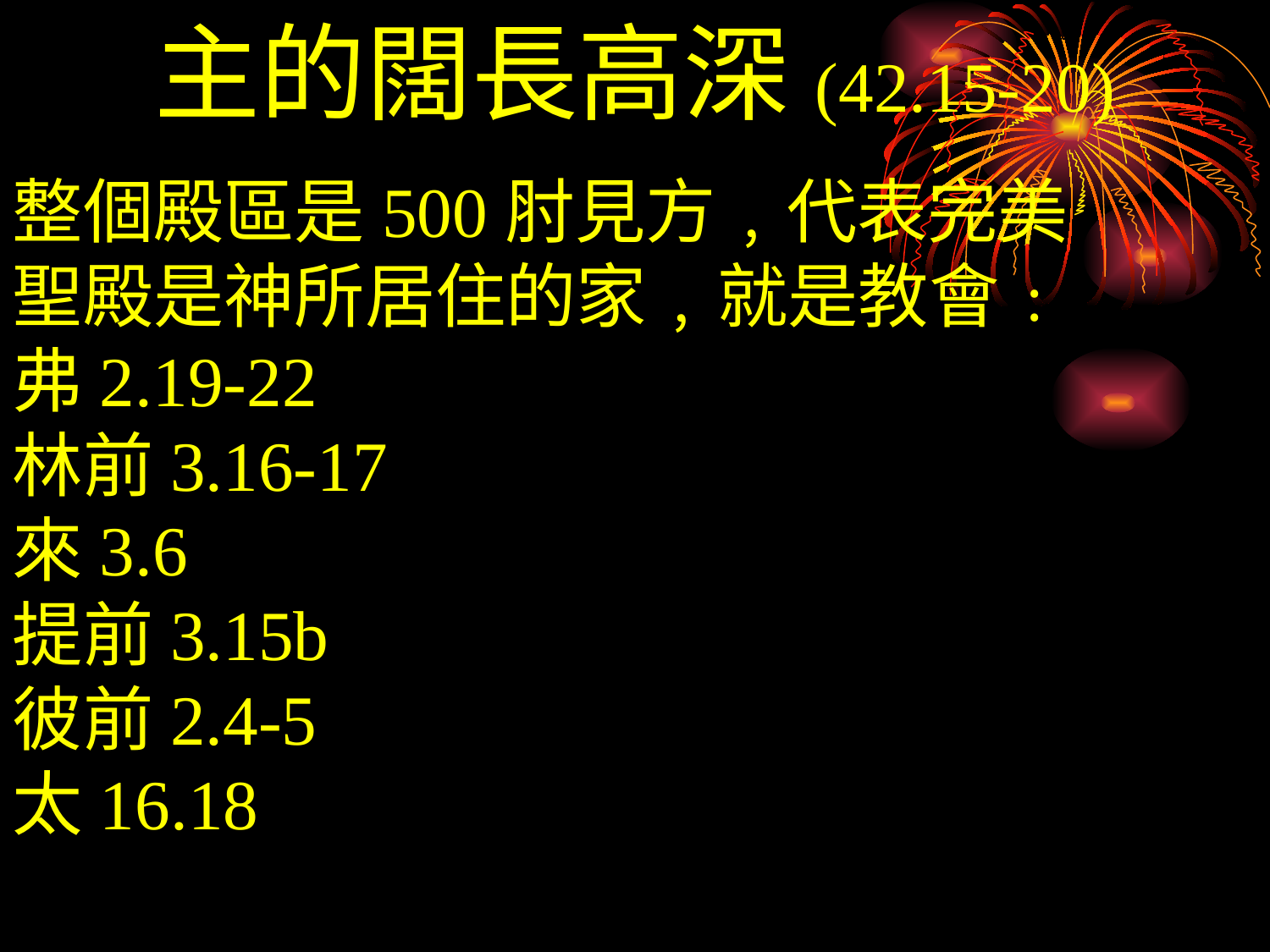

主的闊長高深(42.15-20)

整個殿區是500肘見方﹐代表完美
聖殿是神所居住的家﹐就是教會﹕
弗2.19-22
林前3.16-17
來3.6
提前3.15b
彼前2.4-5
太16.18